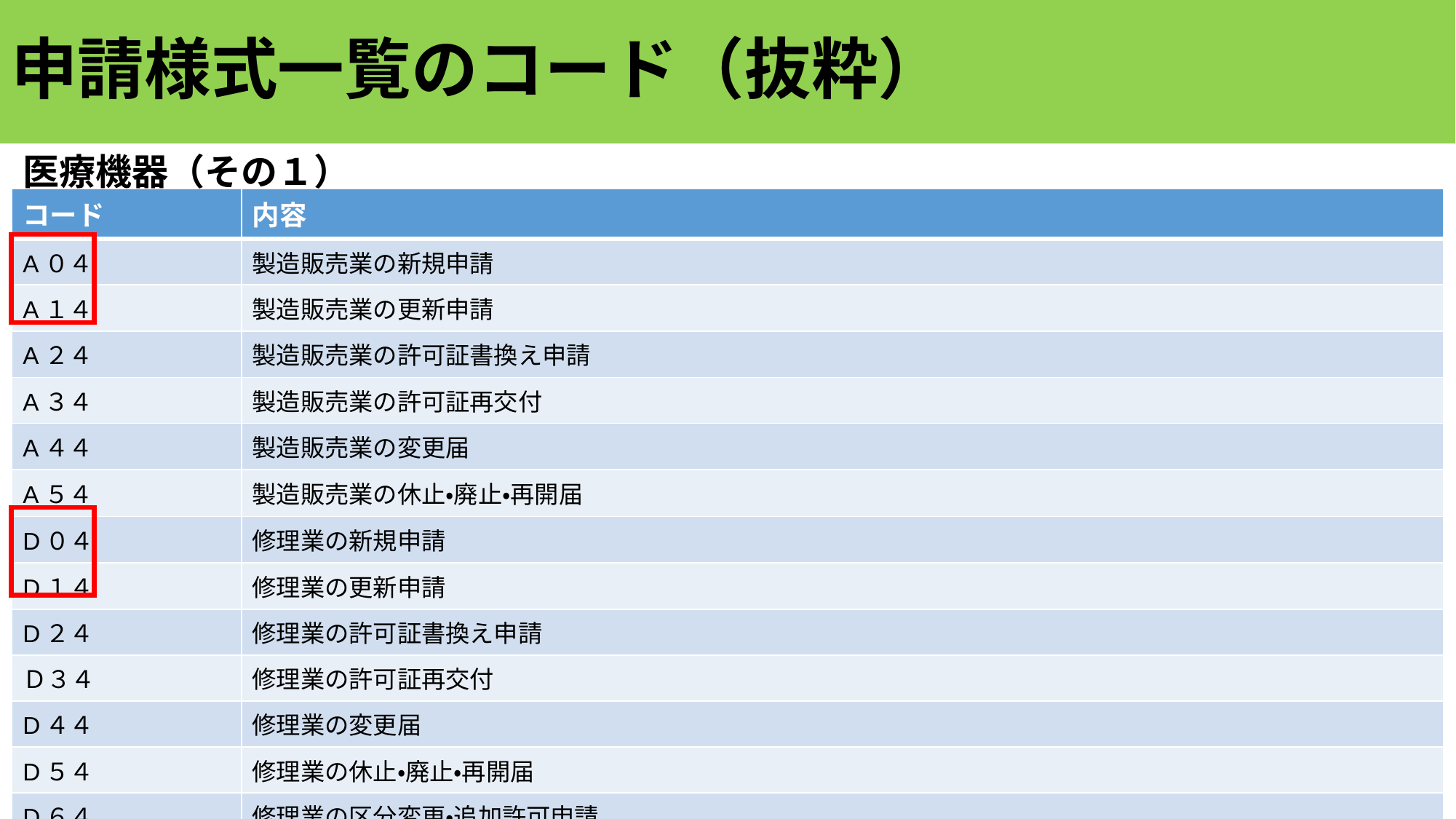

# 申請様式一覧のコード（抜粋）
医療機器（その１）
| コード | 内容 |
| --- | --- |
| A０４ | 製造販売業の新規申請 |
| A１４ | 製造販売業の更新申請 |
| A２４ | 製造販売業の許可証書換え申請 |
| A３４ | 製造販売業の許可証再交付 |
| A４４ | 製造販売業の変更届 |
| A５４ | 製造販売業の休止・廃止・再開届 |
| D０４ | 修理業の新規申請 |
| D１４ | 修理業の更新申請 |
| D２４ | 修理業の許可証書換え申請 |
| Ｄ３４ | 修理業の許可証再交付 |
| D４４ | 修理業の変更届 |
| D５４ | 修理業の休止・廃止・再開届 |
| D６４ | 修理業の区分変更・追加許可申請 |